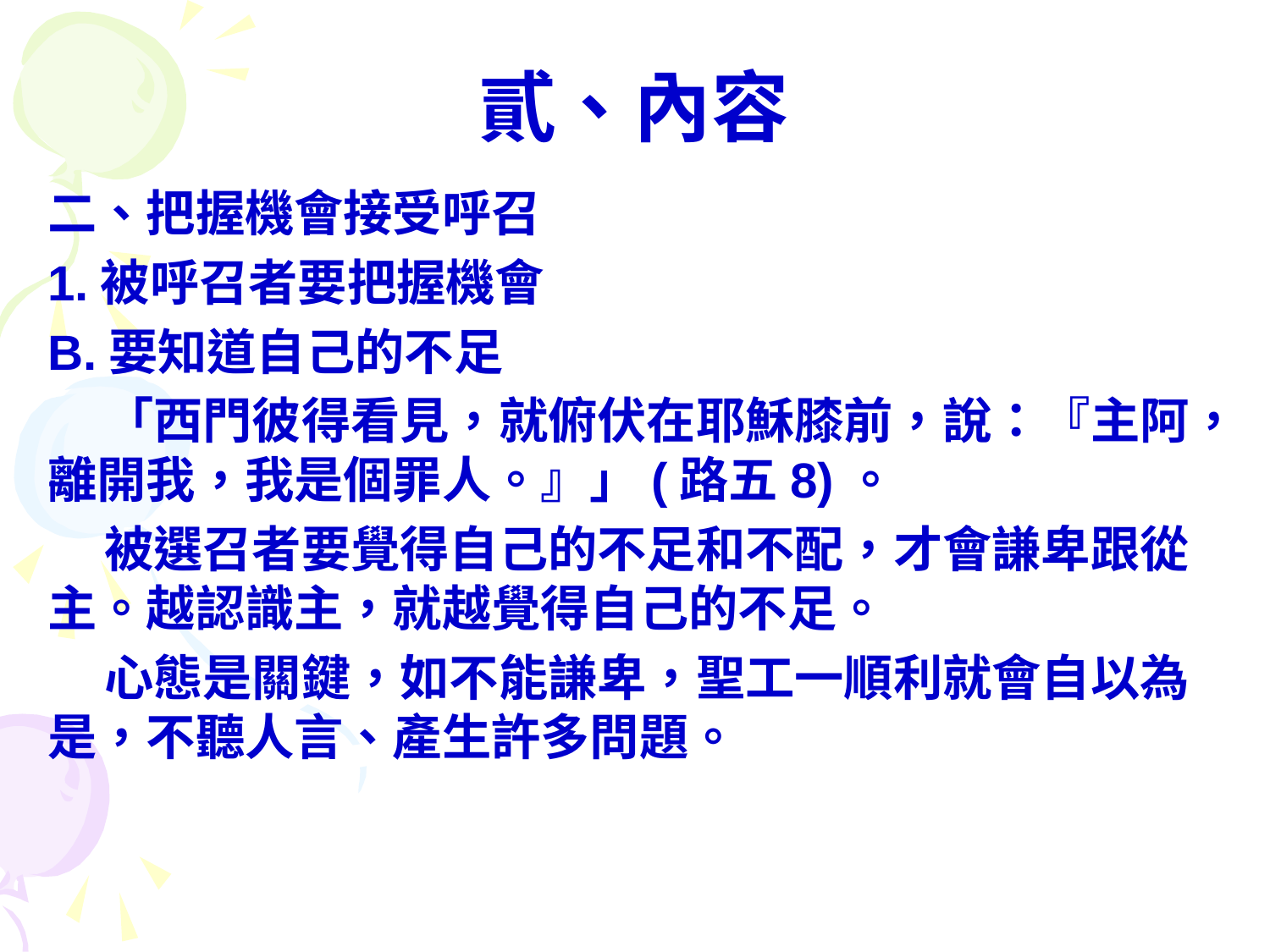

# 貳、內容
二、把握機會接受呼召
1.被呼召者要把握機會
B.要知道自己的不足
    「西門彼得看見，就俯伏在耶穌膝前，說：『主阿，離開我，我是個罪人。』」(路五8)。
    被選召者要覺得自己的不足和不配，才會謙卑跟從主。越認識主，就越覺得自己的不足。
    心態是關鍵，如不能謙卑，聖工一順利就會自以為是，不聽人言、產生許多問題。